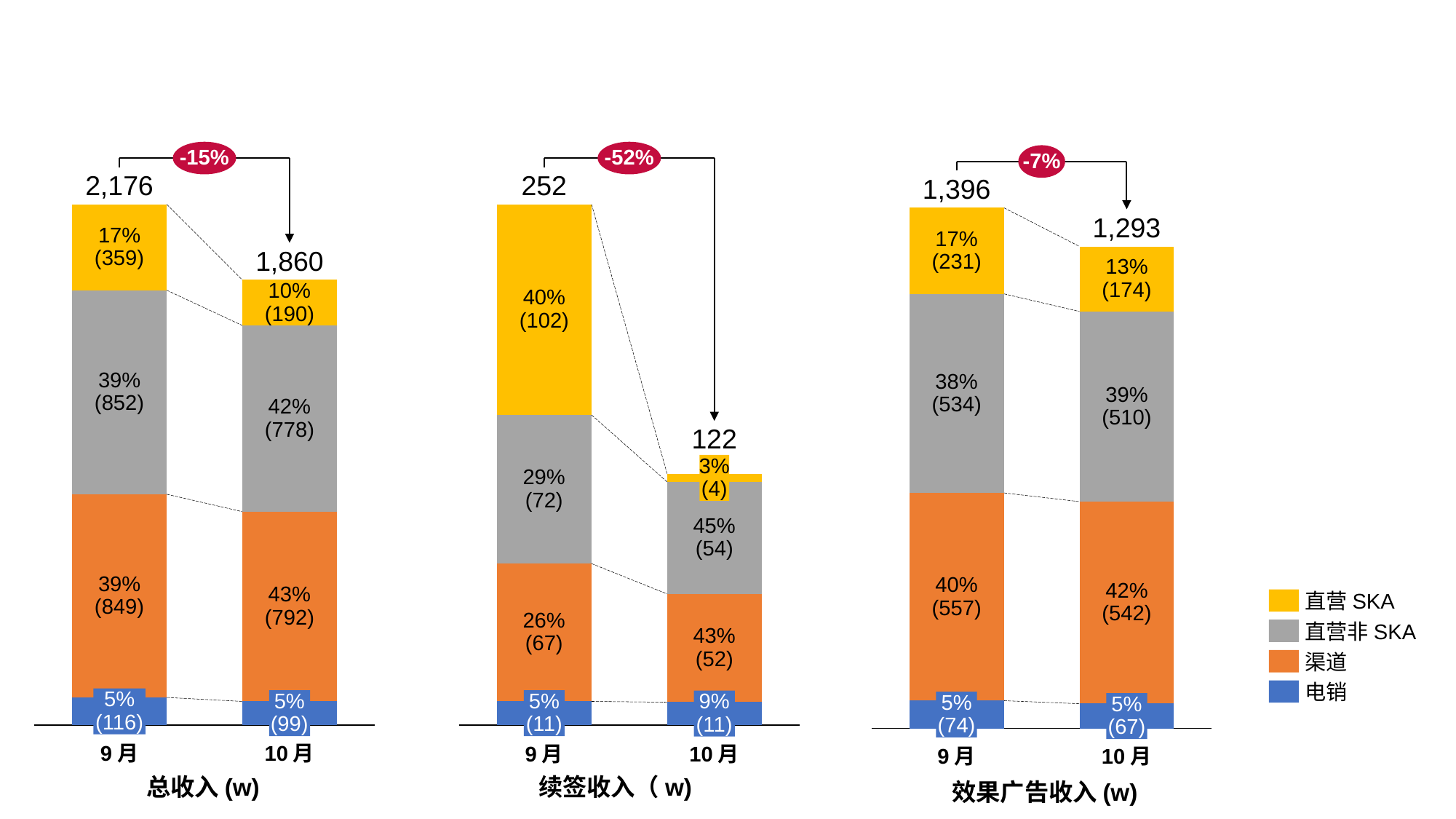

-15%
-52%
-7%
2,176
252
1,396

### Chart

| Category |  |  |  |  |
|---|---|---|---|---|

### Chart

| Category |  |  |  |  |
|---|---|---|---|---|

### Chart

| Category |  |  |  |  |
|---|---|---|---|---|
1,293
17%
(359)
17%
(231)
1,860
13%
(174)
10%
(190)
40%
(102)
39%
(852)
38%
(534)
39%
(510)
42%
(778)
122
3%
(4)
29%
(72)
45%
(54)
39%
(849)
40%
(557)
42%
(542)
43%
(792)

直营SKA
26%
(67)

直营非SKA
43%
(52)

渠道

电销
5%
(116)
5%
(99)
5%
(11)
9%
(11)
5%
(74)
5%
(67)
9月
10月
9月
10月
9月
10月
总收入(w)
续签收入（w)
效果广告收入(w)